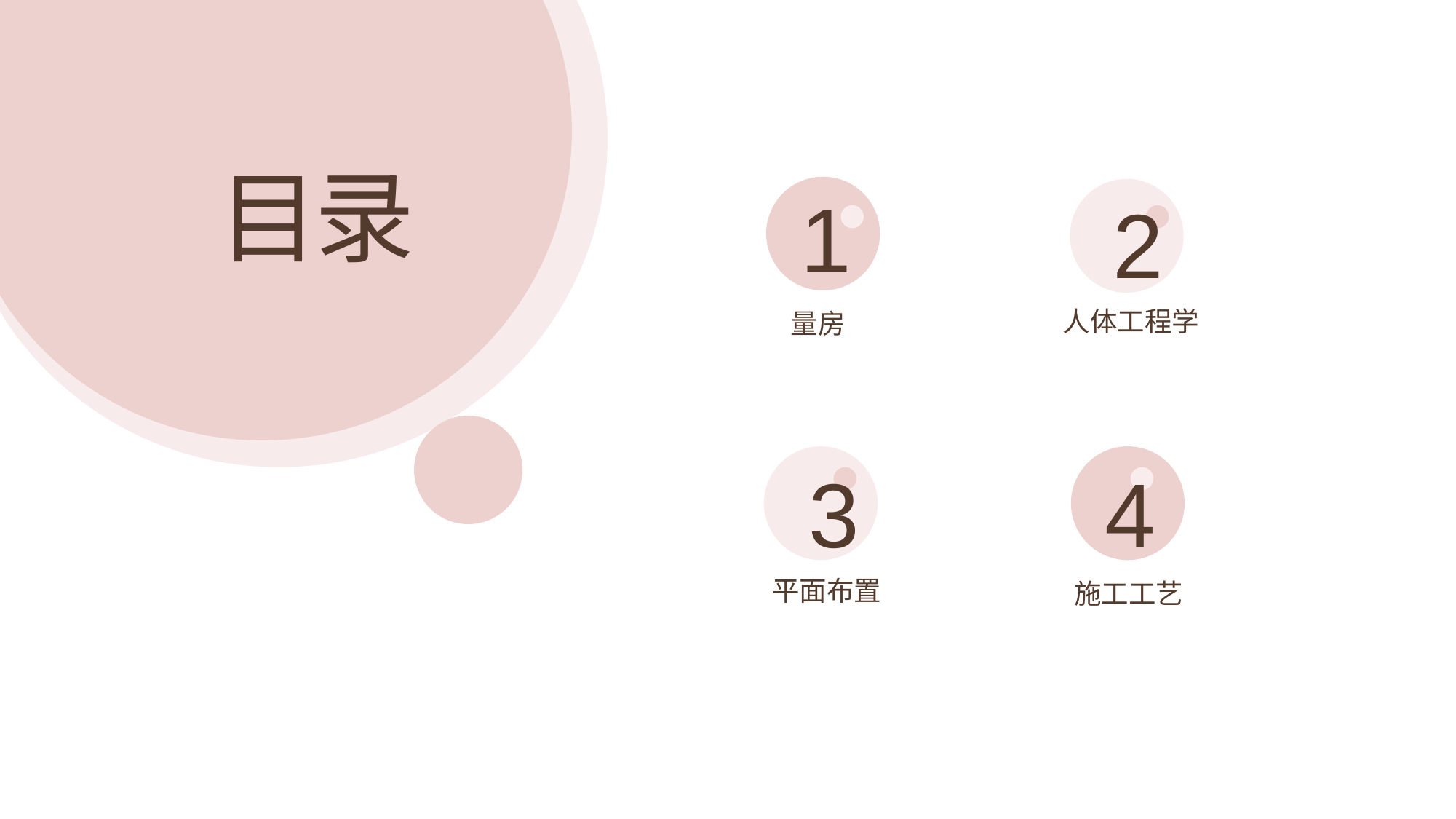

目录

1
2

人体工程学
量房

3
4

平面布置
施工工艺